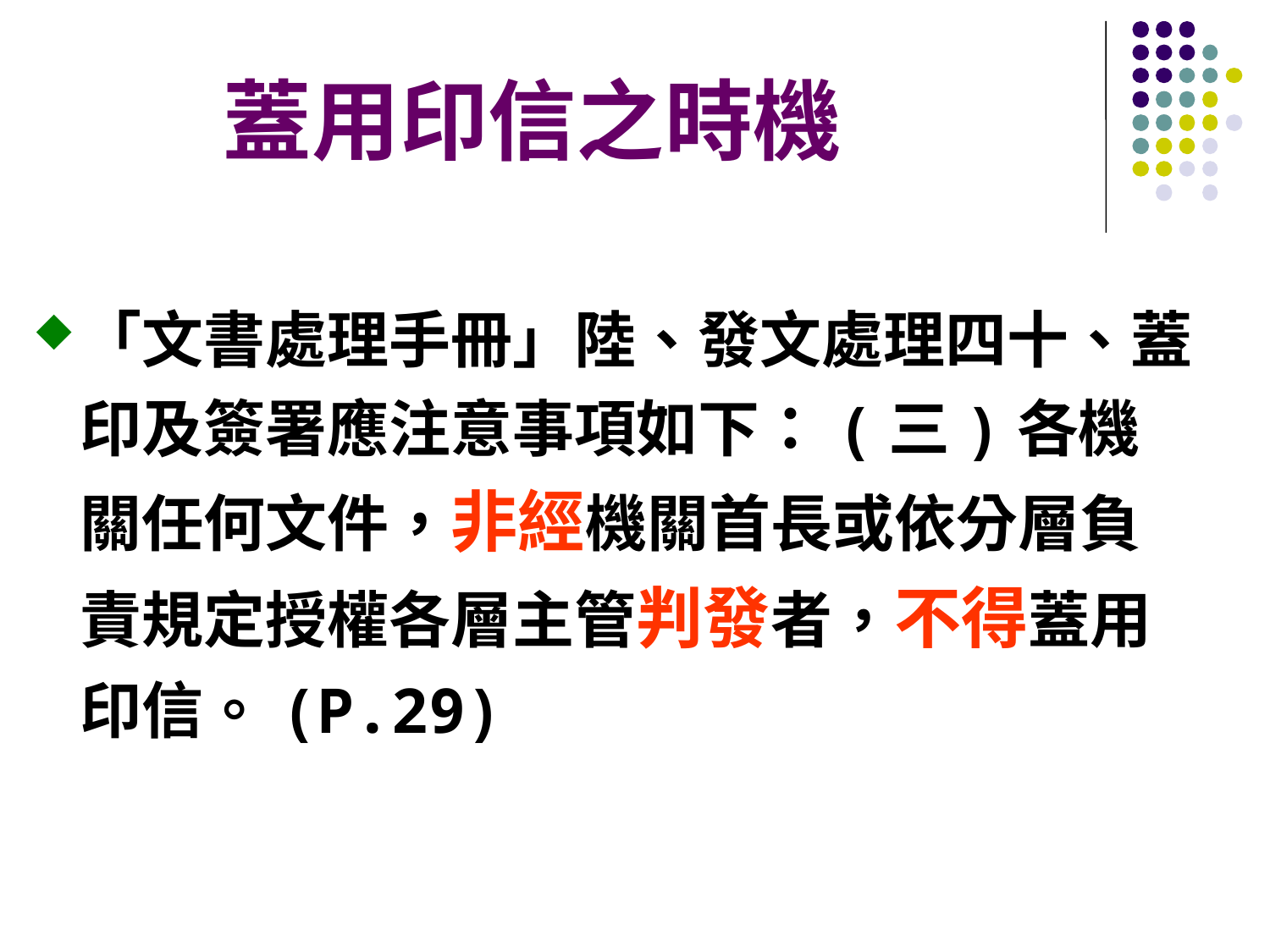

蓋用印信之時機
「文書處理手冊」陸、發文處理四十、蓋印及簽署應注意事項如下：(三)各機關任何文件，非經機關首長或依分層負責規定授權各層主管判發者，不得蓋用印信。(P.29)